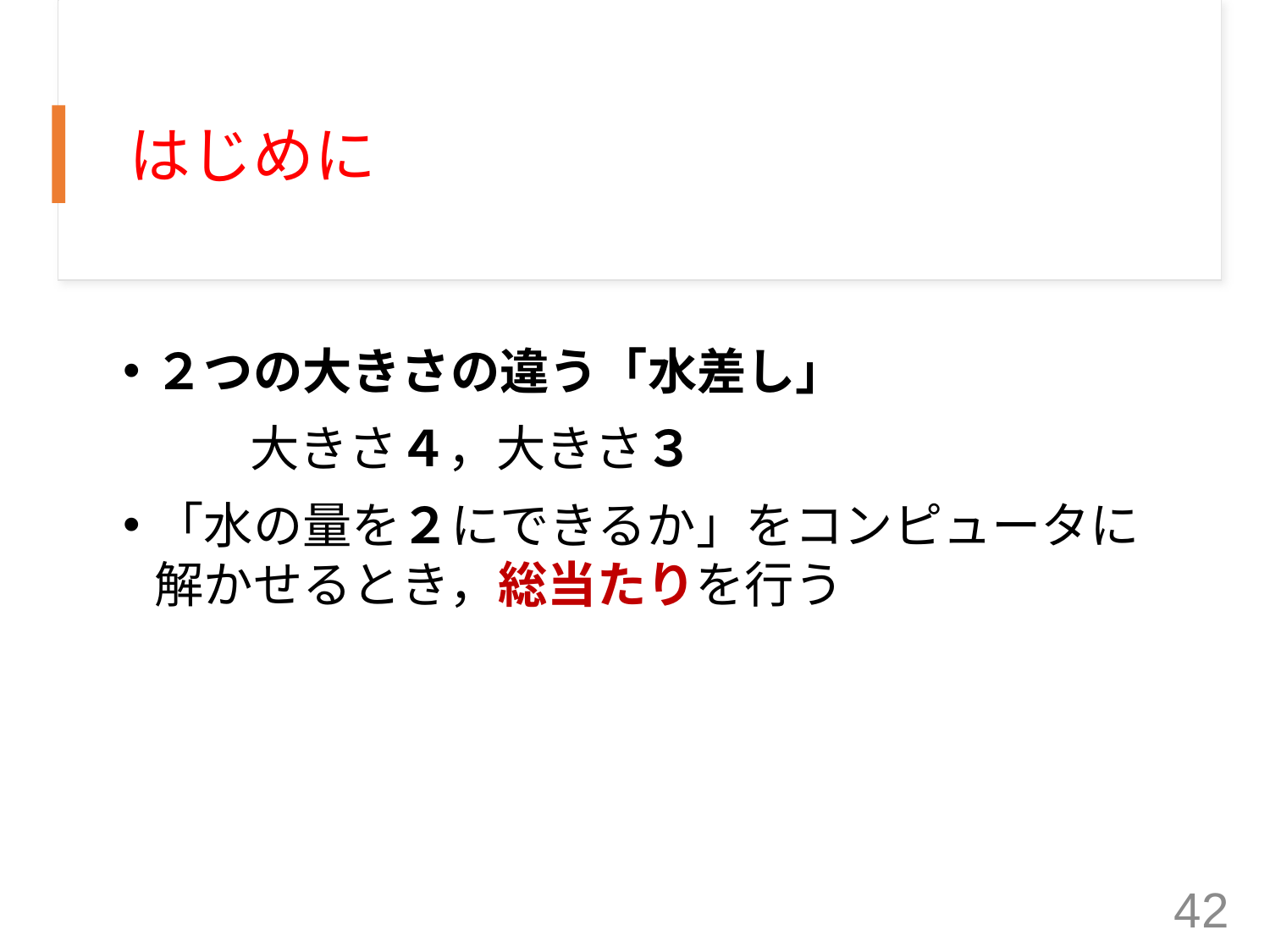

# はじめに

２つの大きさの違う「水差し」
	大きさ４，大きさ３
「水の量を２にできるか」をコンピュータに解かせるとき，総当たりを行う

42